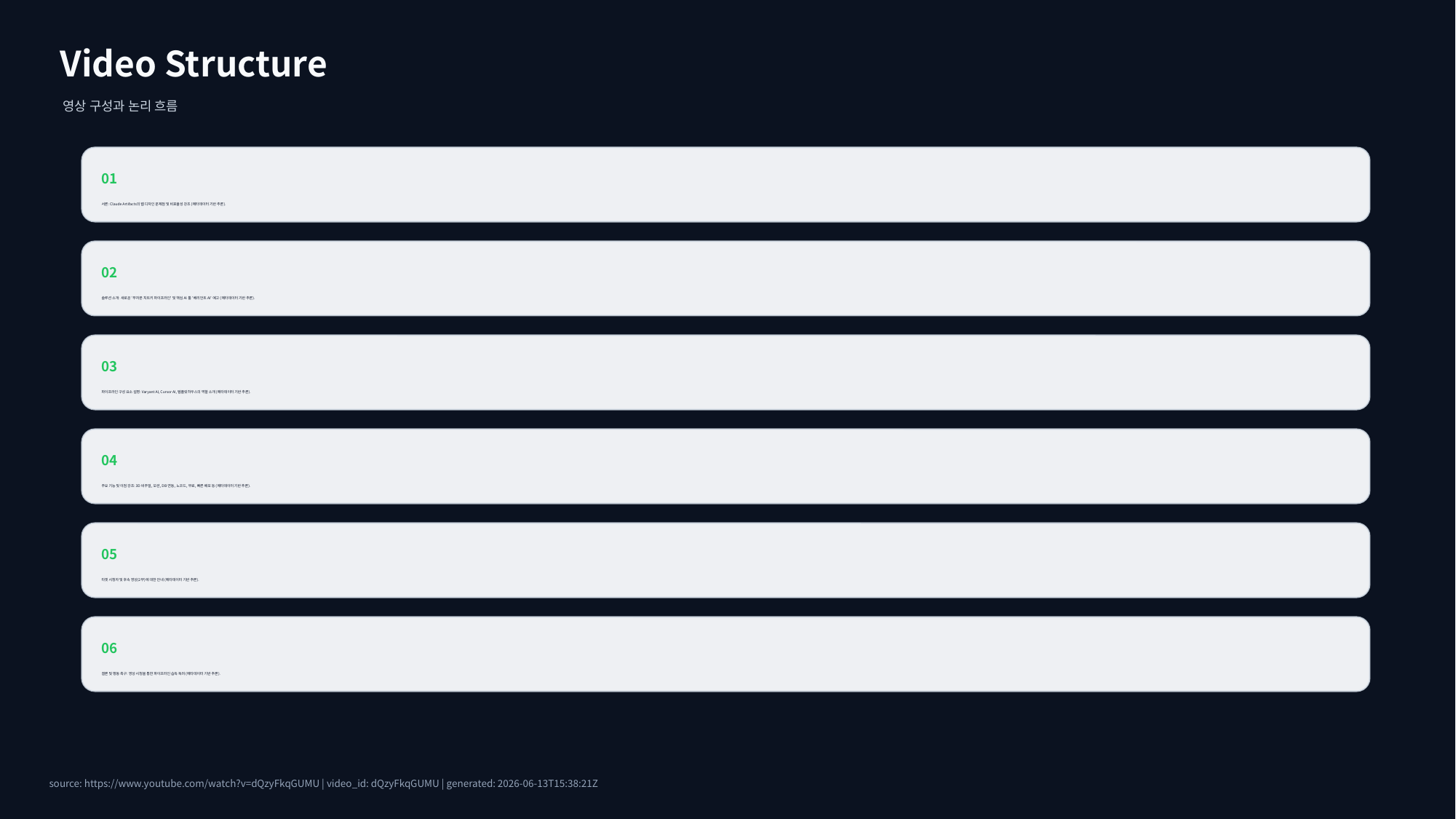

Video Structure
영상 구성과 논리 흐름

01
서론: Claude Artifacts의 웹 디자인 문제점 및 비효율성 강조 (메타데이터 기반 추론).

02
솔루션 소개: 새로운 '무자본 치트키 파이프라인' 및 핵심 AI 툴 '베리언트 AI' 예고 (메타데이터 기반 추론).

03
파이프라인 구성 요소 설명: Varyant AI, Cursor AI, 템플릿하우스의 역할 소개 (메타데이터 기반 추론).

04
주요 기능 및 이점 강조: 3D 비주얼, 모션, DB 연동, 노코드, 무료, 빠른 배포 등 (메타데이터 기반 추론).

05
타겟 시청자 및 후속 영상(2부)에 대한 안내 (메타데이터 기반 추론).

06
결론 및 행동 촉구: 영상 시청을 통한 파이프라인 습득 독려 (메타데이터 기반 추론).
source: https://www.youtube.com/watch?v=dQzyFkqGUMU | video_id: dQzyFkqGUMU | generated: 2026-06-13T15:38:21Z